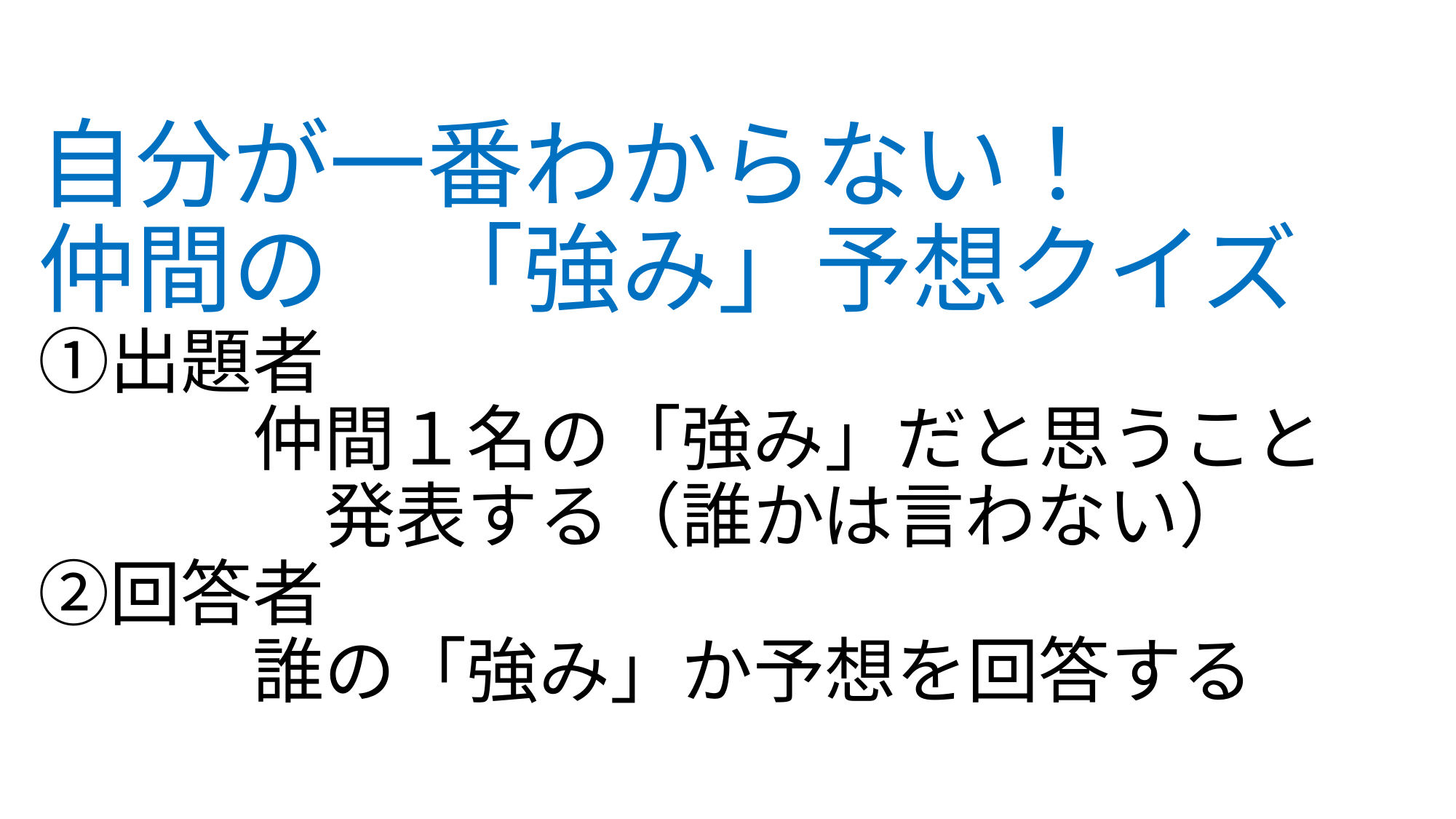

# 自分が一番わからない！ 仲間の　「強み」予想クイズ ①出題者 　　　仲間１名の「強み」だと思うこと 　　　　発表する（誰かは言わない） ②回答者 　　　誰の「強み」か予想を回答する